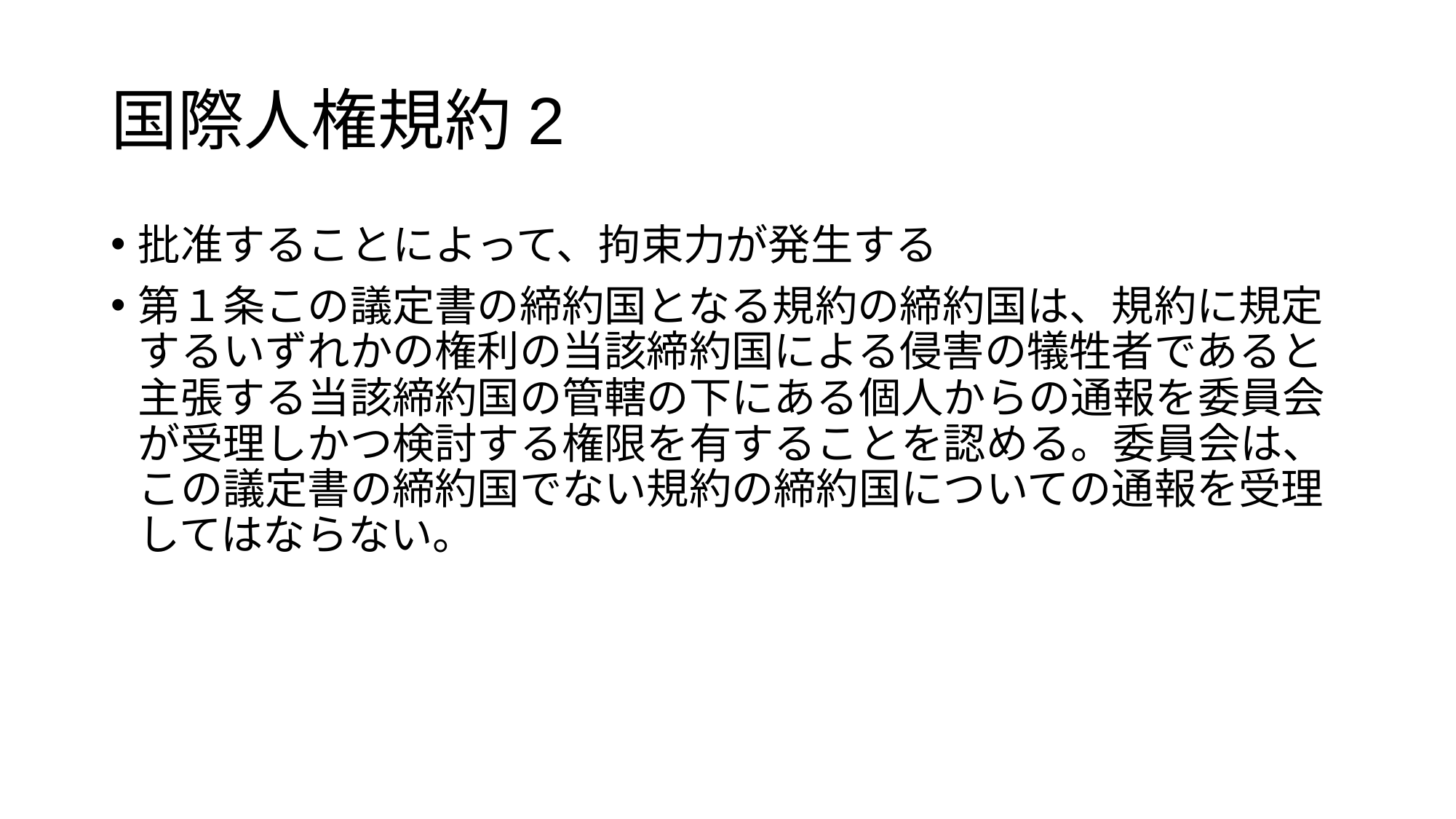

# 国際人権規約2
批准することによって、拘束力が発生する
第１条この議定書の締約国となる規約の締約国は、規約に規定するいずれかの権利の当該締約国による侵害の犠牲者であると主張する当該締約国の管轄の下にある個人からの通報を委員会が受理しかつ検討する権限を有することを認める。委員会は、この議定書の締約国でない規約の締約国についての通報を受理してはならない。